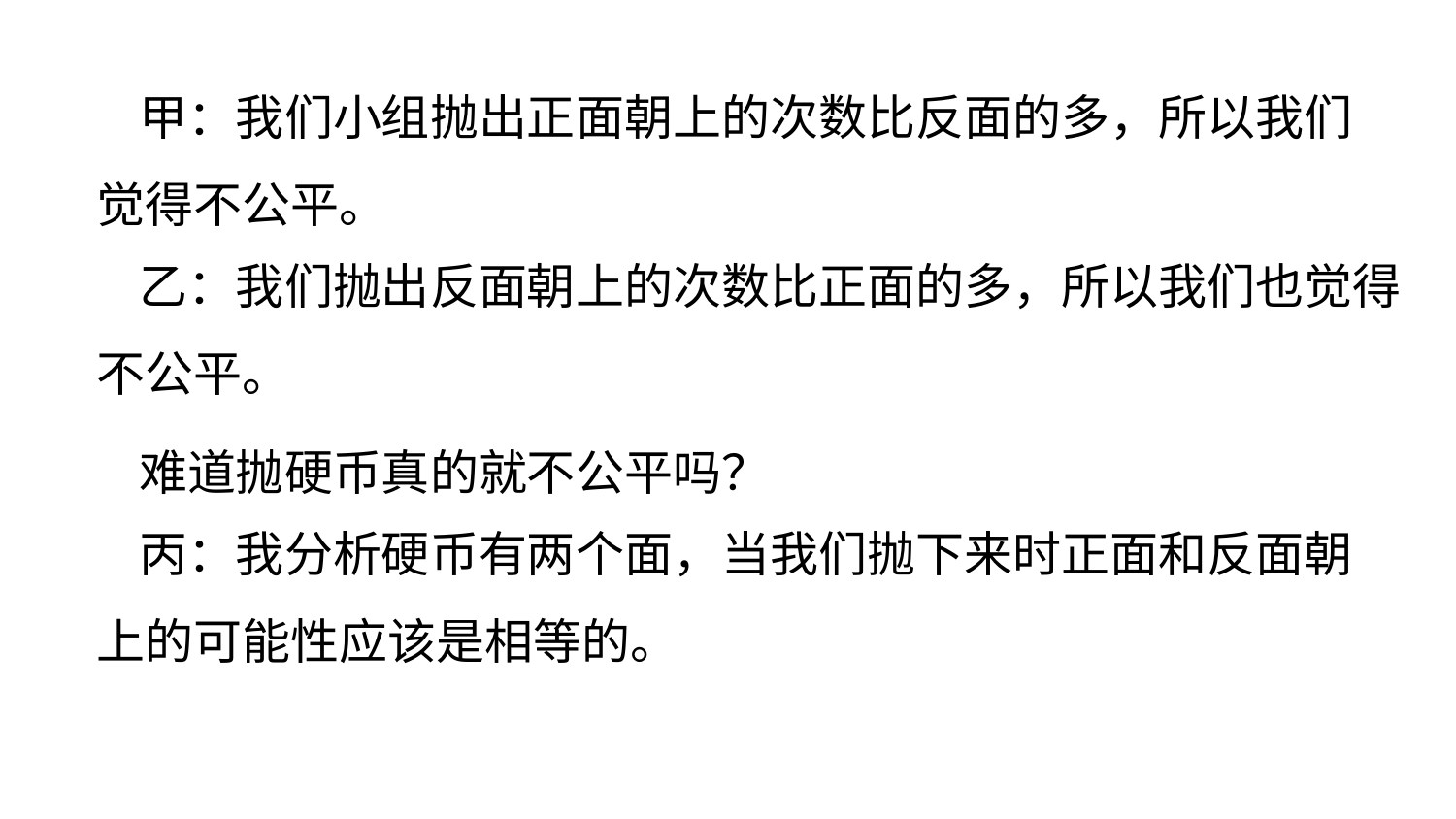

甲：我们小组抛出正面朝上的次数比反面的多，所以我们觉得不公平。
乙：我们抛出反面朝上的次数比正面的多，所以我们也觉得不公平。
难道抛硬币真的就不公平吗？
丙：我分析硬币有两个面，当我们抛下来时正面和反面朝上的可能性应该是相等的。